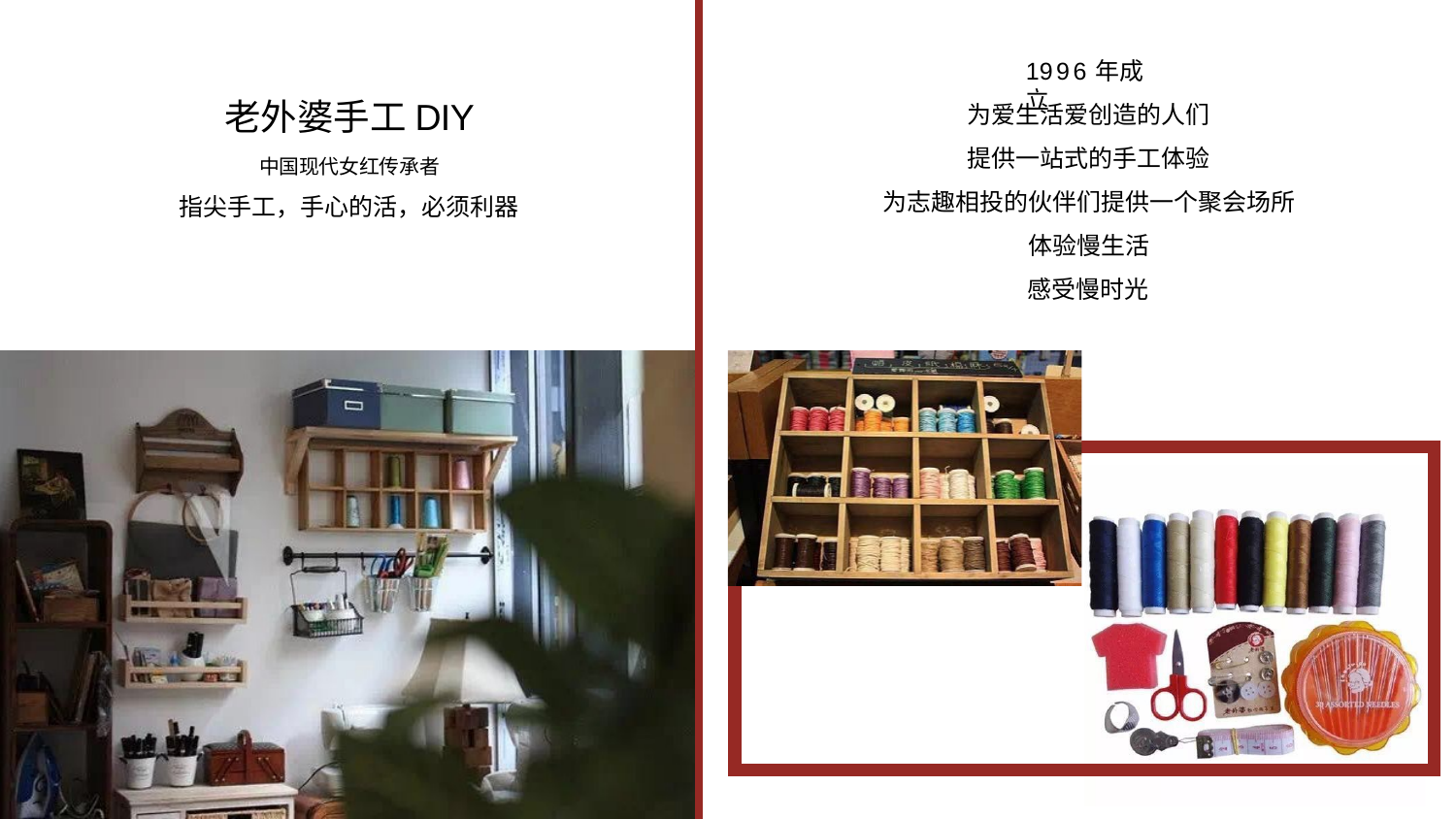

# 1996年成立
为爱生活爱创造的人们 提供一站式的手工体验
为志趣相投的伙伴们提供一个聚会场所 体验慢生活
感受慢时光
老外婆手工DIY
中国现代女红传承者
指尖手工，手心的活，必须利器